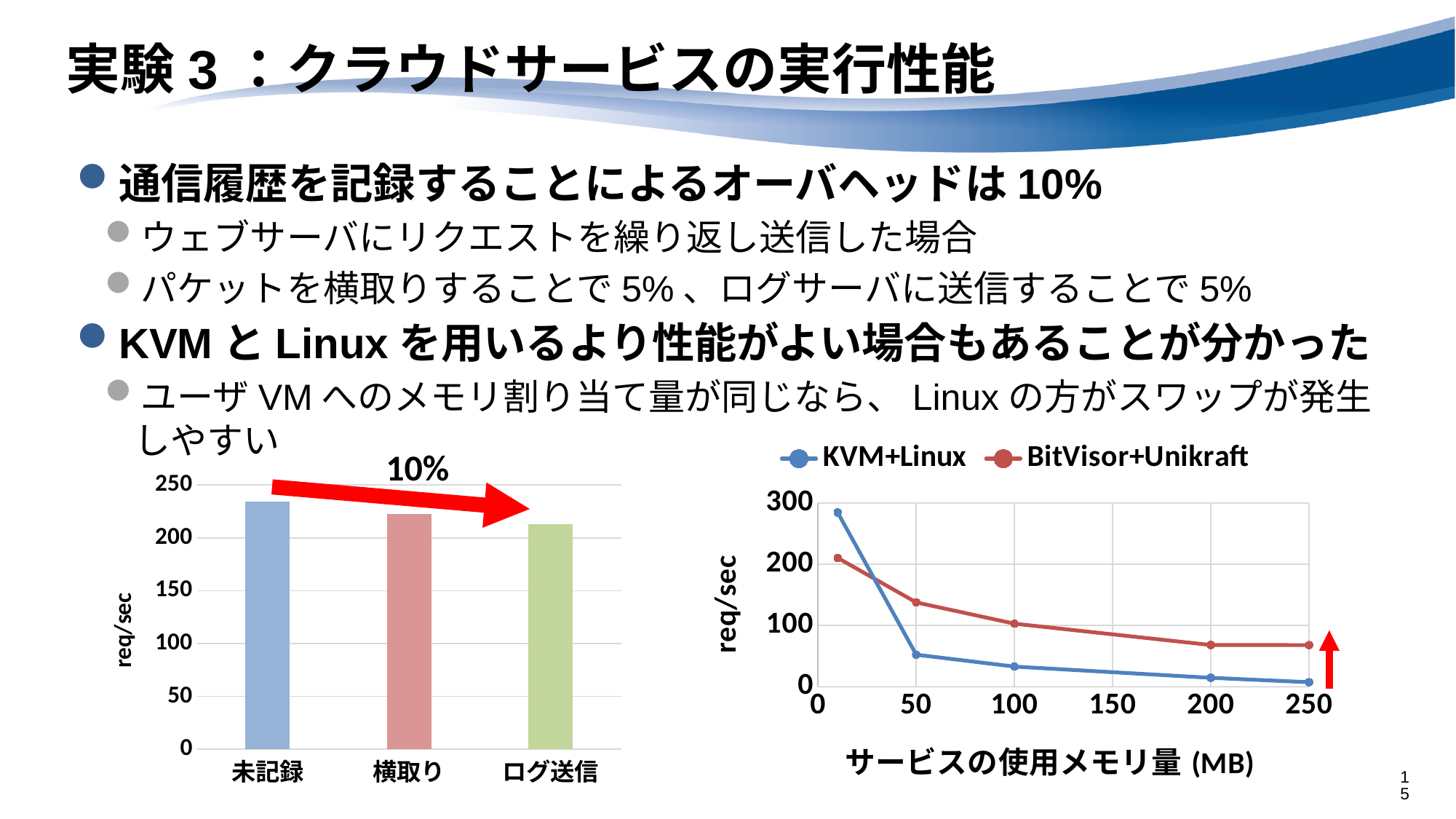

# 実験3：クラウドサービスの実行性能
通信履歴を記録することによるオーバヘッドは10%
ウェブサーバにリクエストを繰り返し送信した場合
パケットを横取りすることで5%、ログサーバに送信することで5%
KVMとLinuxを用いるより性能がよい場合もあることが分かった
ユーザVMへのメモリ割り当て量が同じなら、Linuxの方がスワップが発生しやすい

### Chart

| Category | KVM+Linux | BitVisor+Unikraft |
|---|---|---|
10%

### Chart

| Category | req/sec |
|---|---|
| 未記録 | 234.372 |
| 横取り | 222.722 |
| ログ送信 | 212.792 |
15